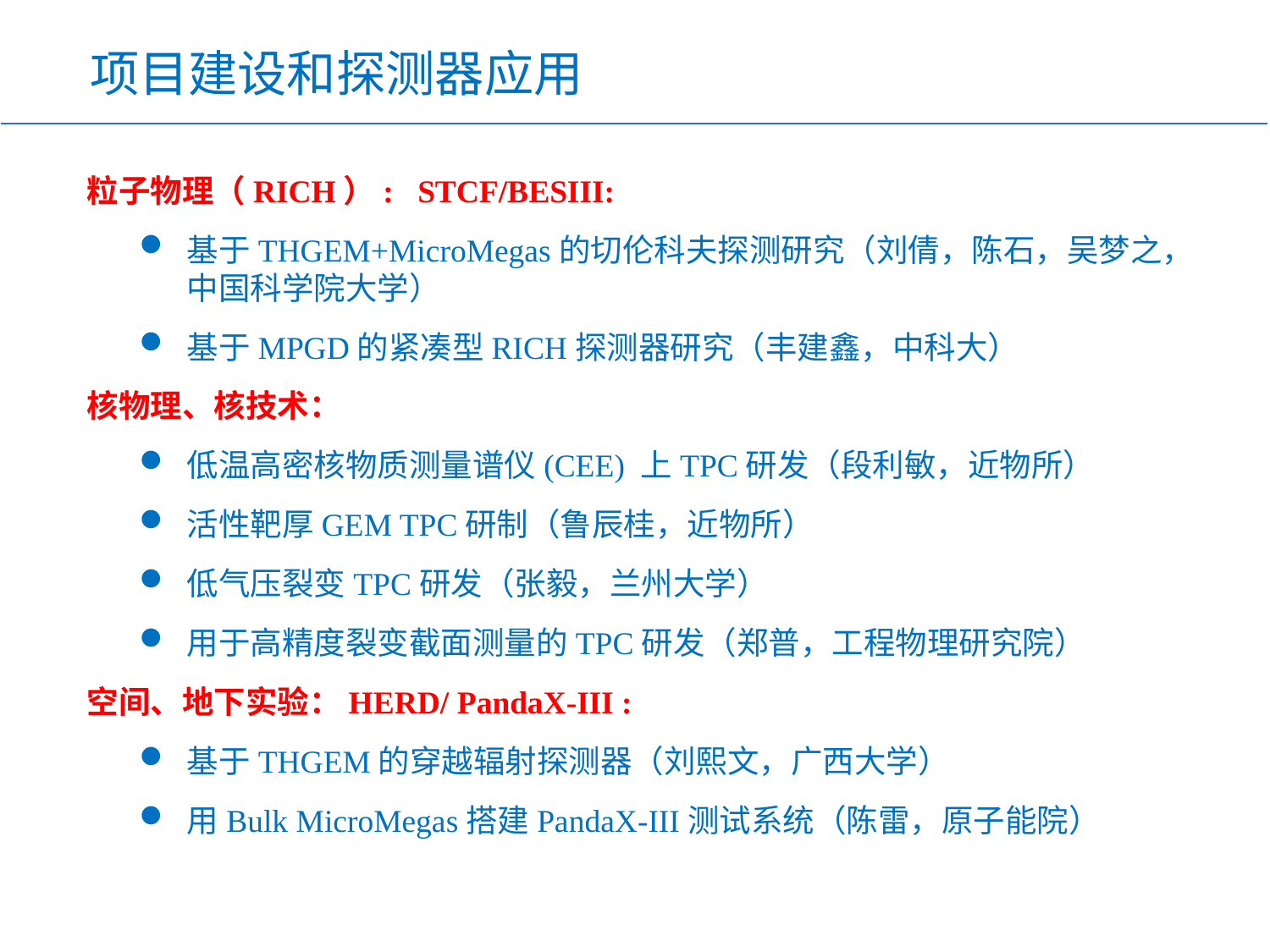

项目建设和探测器应用
粒子物理（RICH）:   STCF/BESIII:
基于THGEM+MicroMegas的切伦科夫探测研究（刘倩，陈石，吴梦之，中国科学院大学）
基于MPGD的紧凑型RICH探测器研究（丰建鑫，中科大）
核物理、核技术：
低温高密核物质测量谱仪(CEE) 上TPC研发（段利敏，近物所）
活性靶厚GEM TPC研制（鲁辰桂，近物所）
低气压裂变TPC研发（张毅，兰州大学）
用于高精度裂变截面测量的TPC研发（郑普，工程物理研究院）
空间、地下实验：HERD/ PandaX-III :
基于THGEM的穿越辐射探测器（刘熙文，广西大学）
用Bulk MicroMegas搭建PandaX-III测试系统（陈雷，原子能院）